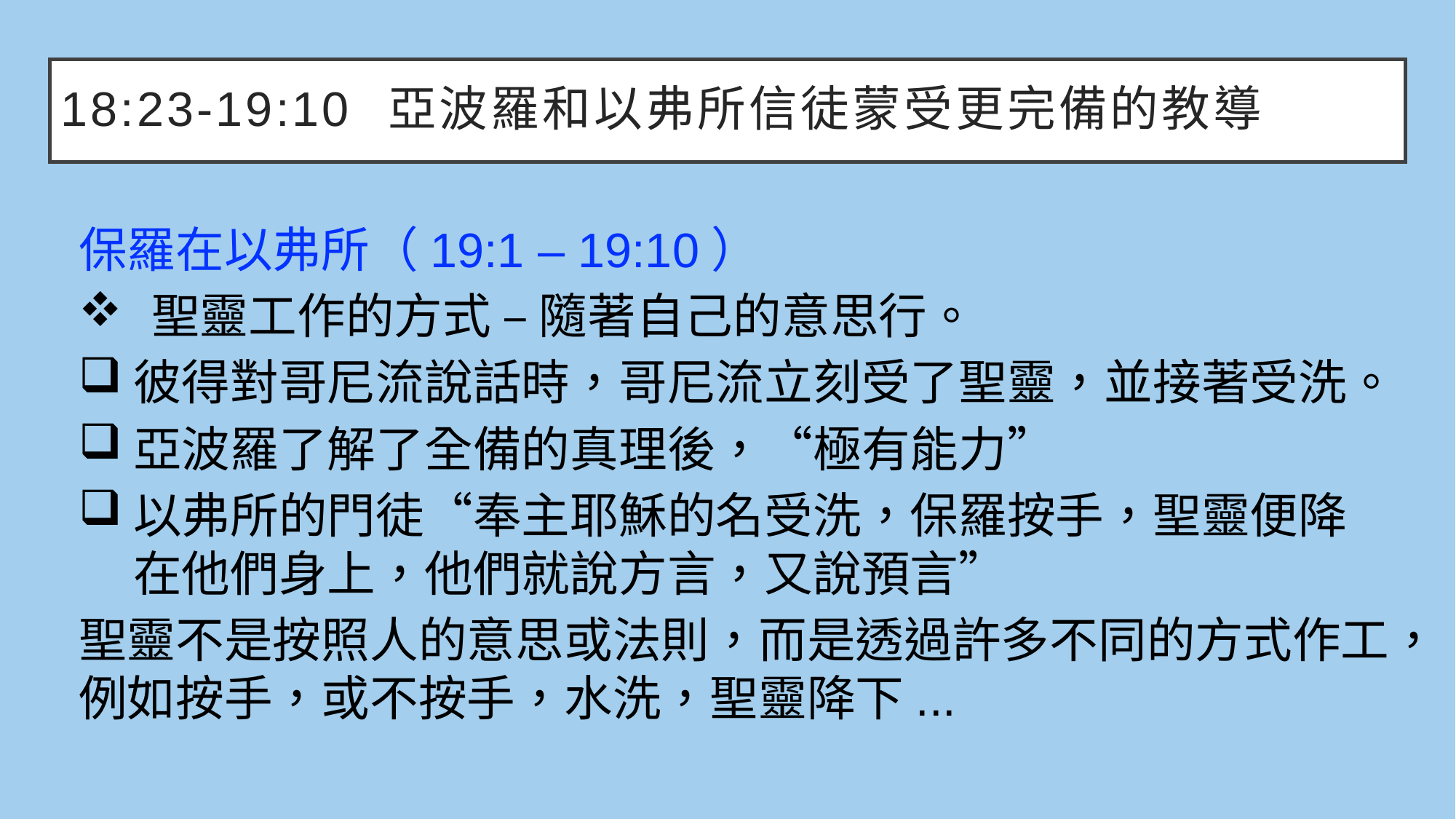

# 18:23-19:10	亞波羅和以弗所信徒蒙受更完備的教導
保羅在以弗所（19:1 – 19:10）
聖靈工作的方式 – 隨著自己的意思行。
彼得對哥尼流說話時，哥尼流立刻受了聖靈，並接著受洗。
亞波羅了解了全備的真理後，“極有能力”
以弗所的門徒“奉主耶穌的名受洗，保羅按手，聖靈便降在他們身上，他們就說方言，又說預言”
聖靈不是按照人的意思或法則，而是透過許多不同的方式作工，例如按手，或不按手，水洗，聖靈降下...